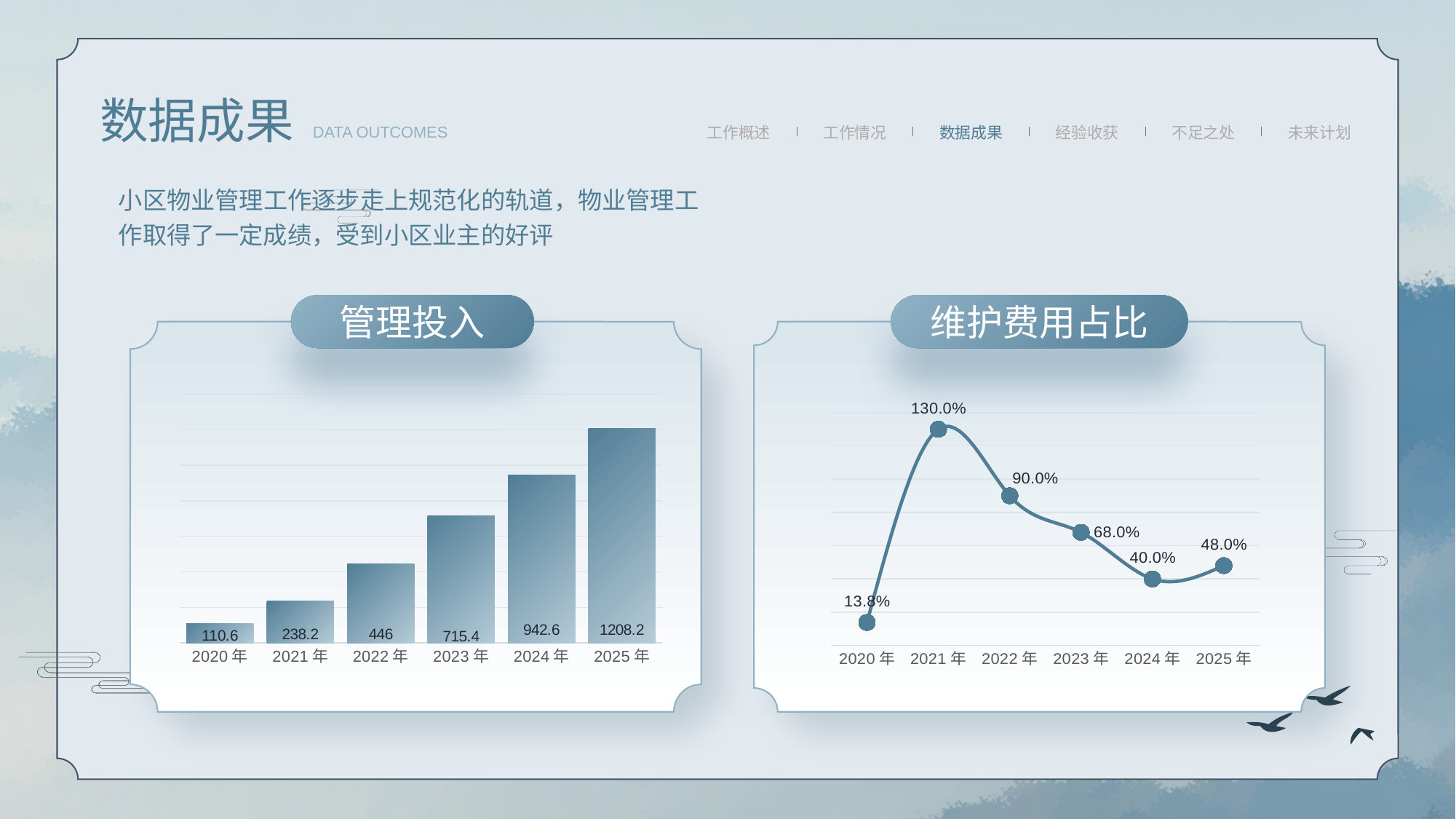

数据成果
DATA OUTCOMES
工作概述
工作情况
数据成果
经验收获
不足之处
未来计划
⼩区物业管理⼯作逐步⾛上规范化的轨道，物业管理⼯作取得了⼀定成绩，受到⼩区业主的好评
管理投入
维护费用占比

### Chart

| Category | 系列 1 |
|---|---|
| 2020年 | 110.6 |
| 2021年 | 238.2 |
| 2022年 | 446.0 |
| 2023年 | 715.4 |
| 2024年 | 942.6 |
| 2025年 | 1208.2 |

### Chart

| Category | 百分比 |
|---|---|
| 2020年 | 0.138 |
| 2021年 | 1.3 |
| 2022年 | 0.9 |
| 2023年 | 0.68 |
| 2024年 | 0.4 |
| 2025年 | 0.48 |